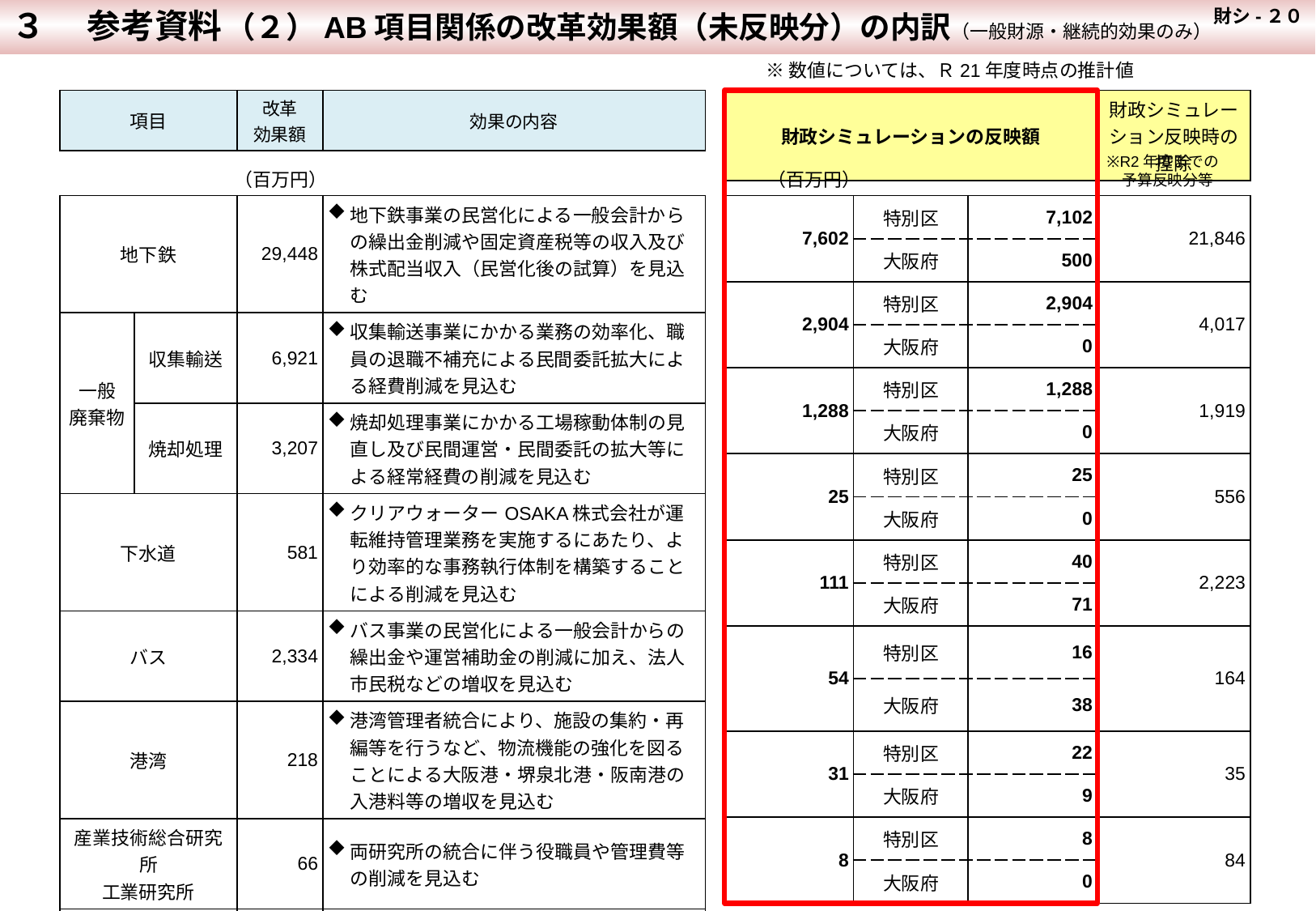

３ 　参考資料
 財シ-２０
（２）AB項目関係の改革効果額（未反映分）の内訳（一般財源・継続的効果のみ）
※数値については、Ｒ21年度時点の推計値
| 項目 | 改革 効果額 | 効果の内容 |
| --- | --- | --- |

| 財政シミュレーションの反映額 | 財政シミュレーション反映時の控除 |
| --- | --- |
※R2年度までの
　予算反映分等
（百万円）
（百万円）
| 地下鉄 |  | 29,448 | 地下鉄事業の民営化による一般会計からの繰出金削減や固定資産税等の収入及び株式配当収入（民営化後の試算）を見込む |
| --- | --- | --- | --- |
| 一般 廃棄物 | 収集輸送 | 6,921 | 収集輸送事業にかかる業務の効率化、職員の退職不補充による民間委託拡大による経費削減を見込む |
|  | 焼却処理 | 3,207 | 焼却処理事業にかかる工場稼動体制の見直し及び民間運営・民間委託の拡大等による経常経費の削減を見込む |
| 下水道 |  | 581 | クリアウォーターOSAKA株式会社が運転維持管理業務を実施するにあたり、より効率的な事務執行体制を構築することによる削減を見込む |
| バス |  | 2,334 | バス事業の民営化による一般会計からの繰出金や運営補助金の削減に加え、法人市民税などの増収を見込む |
| 港湾 |  | 218 | 港湾管理者統合により、施設の集約・再編等を行うなど、物流機能の強化を図ることによる大阪港・堺泉北港・阪南港の入港料等の増収を見込む |
| 産業技術総合研究所 工業研究所 |  | 66 | 両研究所の統合に伴う役職員や管理費等の削減を見込む |
| 公衆衛生研究所 環境科学研究所 |  | 92 | 栄養専門学校廃止に伴う人員削減、両研究所の統合に伴う管理部門職員の削減を見込む |
| 7,602 | 特別区 | 7,102 | 21,846 |
| --- | --- | --- | --- |
|  | 大阪府 | 500 |  |
| 2,904 | 特別区 | 2,904 | 4,017 |
|  | 大阪府 | 0 |  |
| 1,288 | 特別区 | 1,288 | 1,919 |
|  | 大阪府 | 0 |  |
| 25 | 特別区 | 25 | 556 |
|  | 大阪府 | 0 |  |
| 111 | 特別区 | 40 | 2,223 |
|  | 大阪府 | 71 |  |
| 54 | 特別区 | 16 | 164 |
|  | 大阪府 | 38 |  |
| 31 | 特別区 | 22 | 35 |
|  | 大阪府 | 9 |  |
| 8 | 特別区 | 8 | 84 |
|  | 大阪府 | 0 |  |